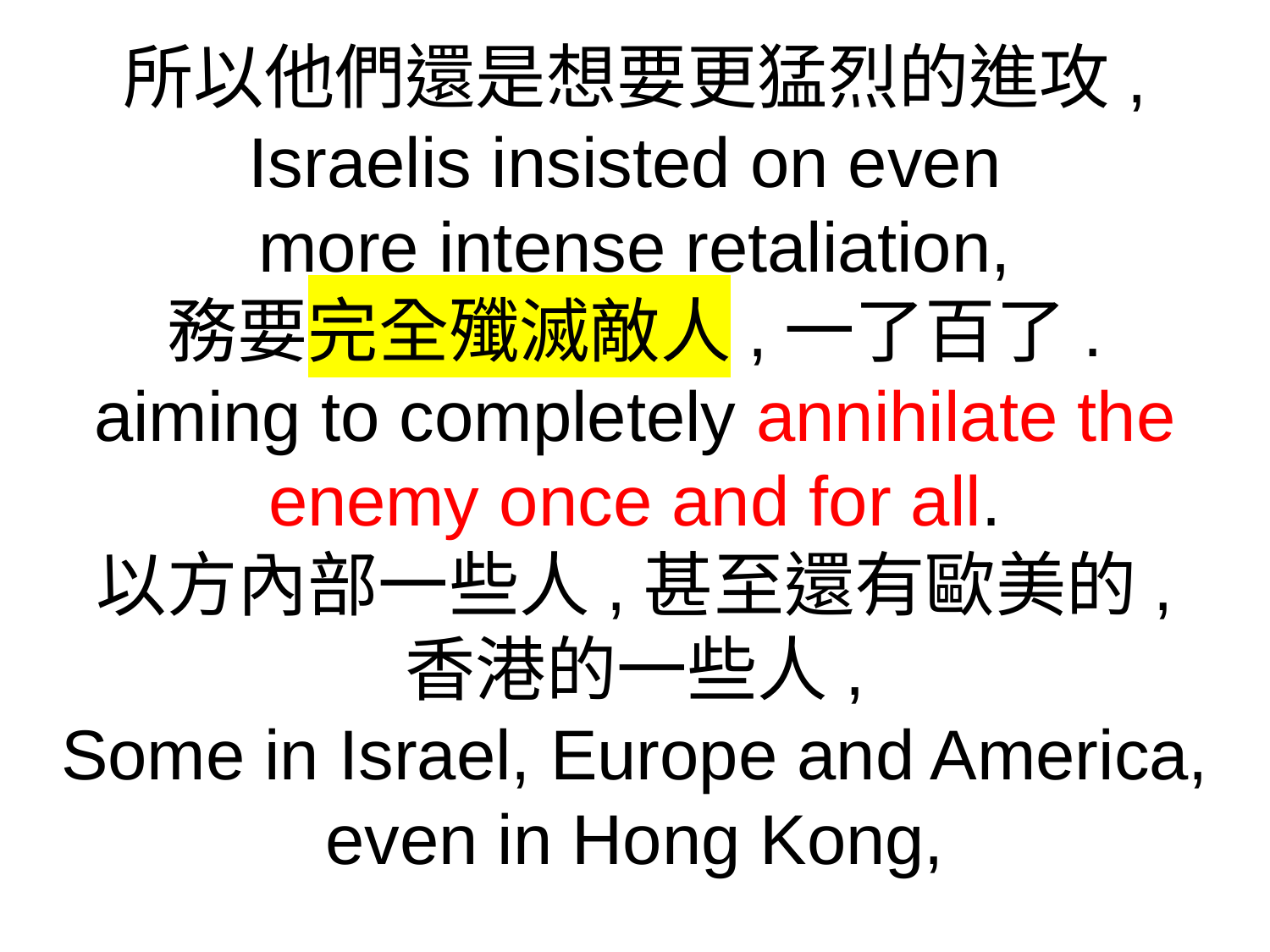

所以他們還是想要更猛烈的進攻,
Israelis insisted on even
more intense retaliation,
務要完全殲滅敵人,一了百了.
aiming to completely annihilate the enemy once and for all.
以方內部一些人,甚至還有歐美的,
香港的一些人,
Some in Israel, Europe and America, even in Hong Kong,